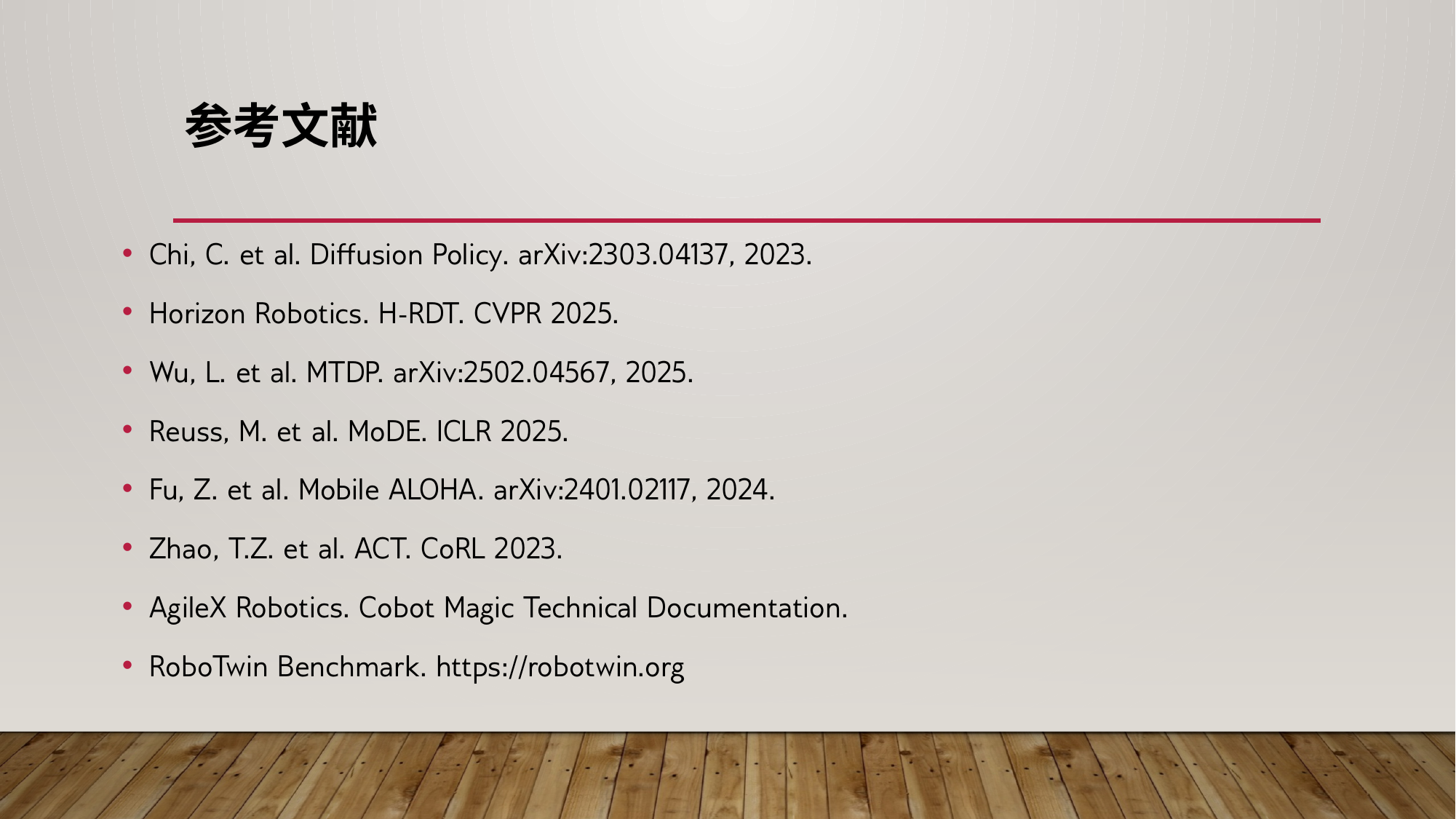

# 参考文献
Chi, C. et al. Diffusion Policy. arXiv:2303.04137, 2023.
Horizon Robotics. H-RDT. CVPR 2025.
Wu, L. et al. MTDP. arXiv:2502.04567, 2025.
Reuss, M. et al. MoDE. ICLR 2025.
Fu, Z. et al. Mobile ALOHA. arXiv:2401.02117, 2024.
Zhao, T.Z. et al. ACT. CoRL 2023.
AgileX Robotics. Cobot Magic Technical Documentation.
RoboTwin Benchmark. https://robotwin.org